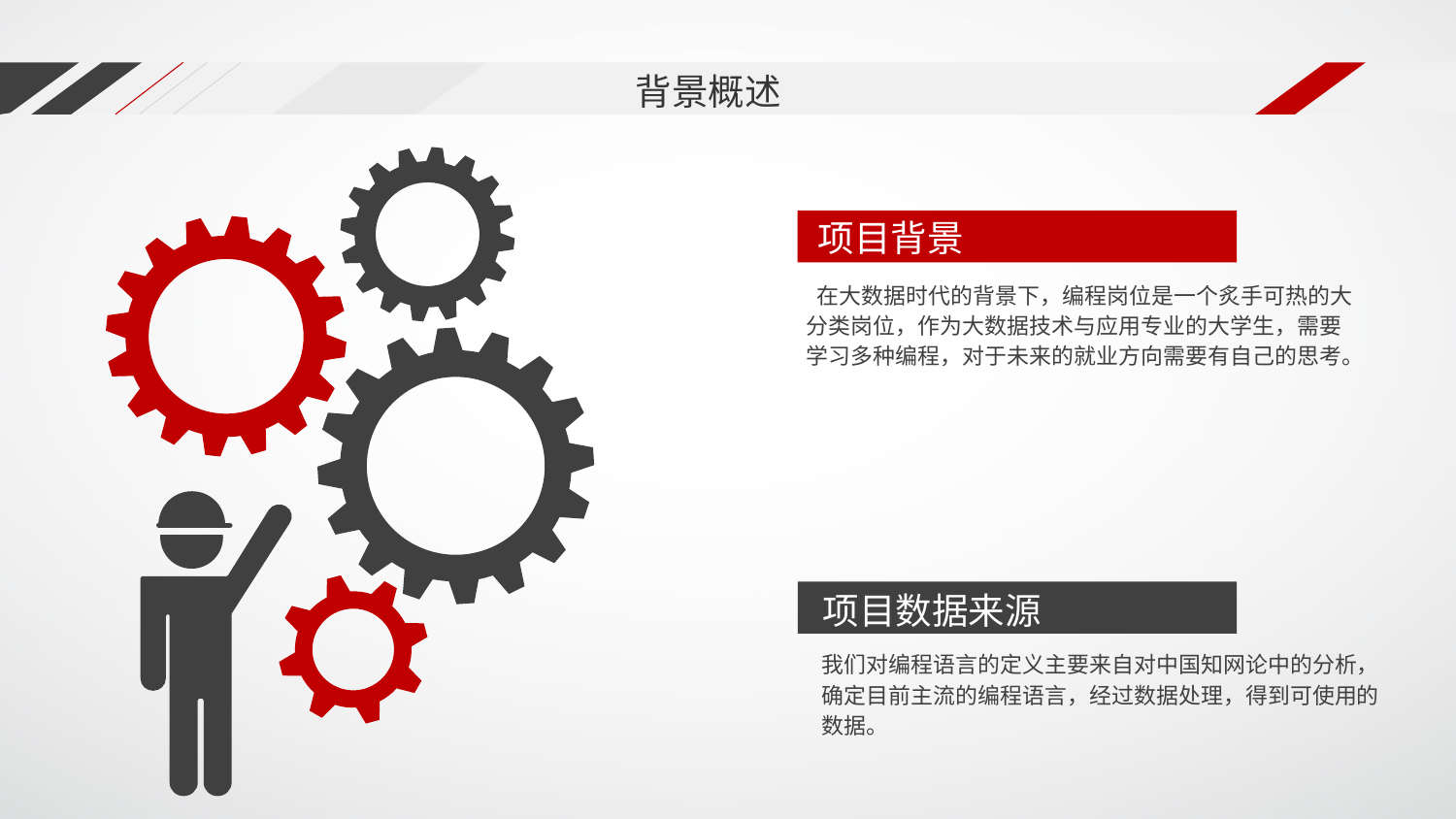

背景概述

项目背景

 在大数据时代的背景下，编程岗位是一个炙手可热的大分类岗位，作为大数据技术与应用专业的大学生，需要学习多种编程，对于未来的就业方向需要有自己的思考。

项目数据来源

我们对编程语言的定义主要来自对中国知网论中的分析，确定目前主流的编程语言，经过数据处理，得到可使用的数据。